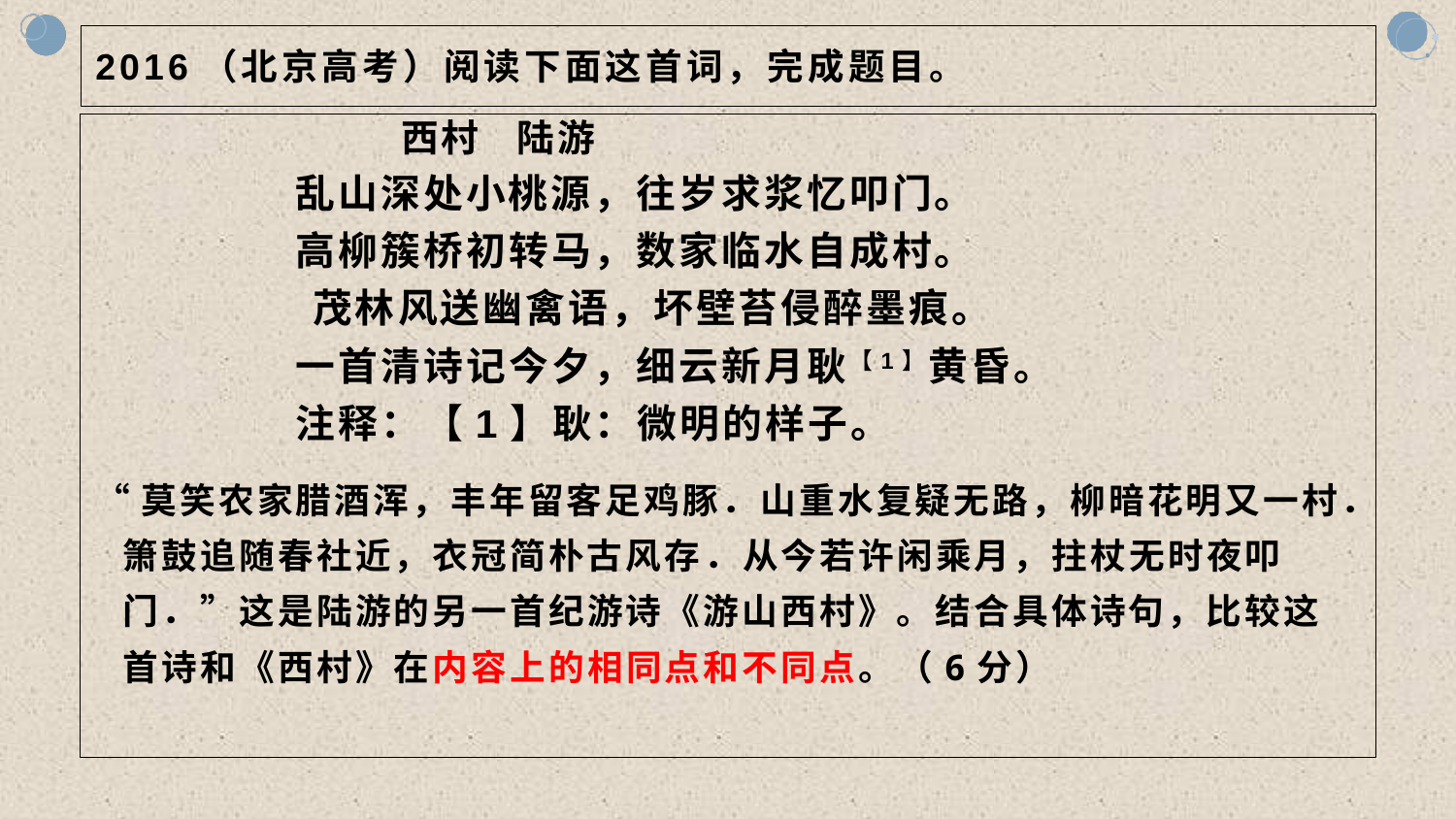

# 2016（北京高考）阅读下面这首词，完成题目。
                             西村   陆游
                乱山深处小桃源，往岁求浆忆叩门。
                高柳簇桥初转马，数家临水自成村。
	               茂林风送幽禽语，坏壁苔侵醉墨痕。
                一首清诗记今夕，细云新月耿【1】黄昏。
                注释：【1】耿：微明的样子。
“莫笑农家腊酒浑，丰年留客足鸡豚．山重水复疑无路，柳暗花明又一村．箫鼓追随春社近，衣冠简朴古风存．从今若许闲乘月，拄杖无时夜叩门．”这是陆游的另一首纪游诗《游山西村》。结合具体诗句，比较这首诗和《西村》在内容上的相同点和不同点。（6分）